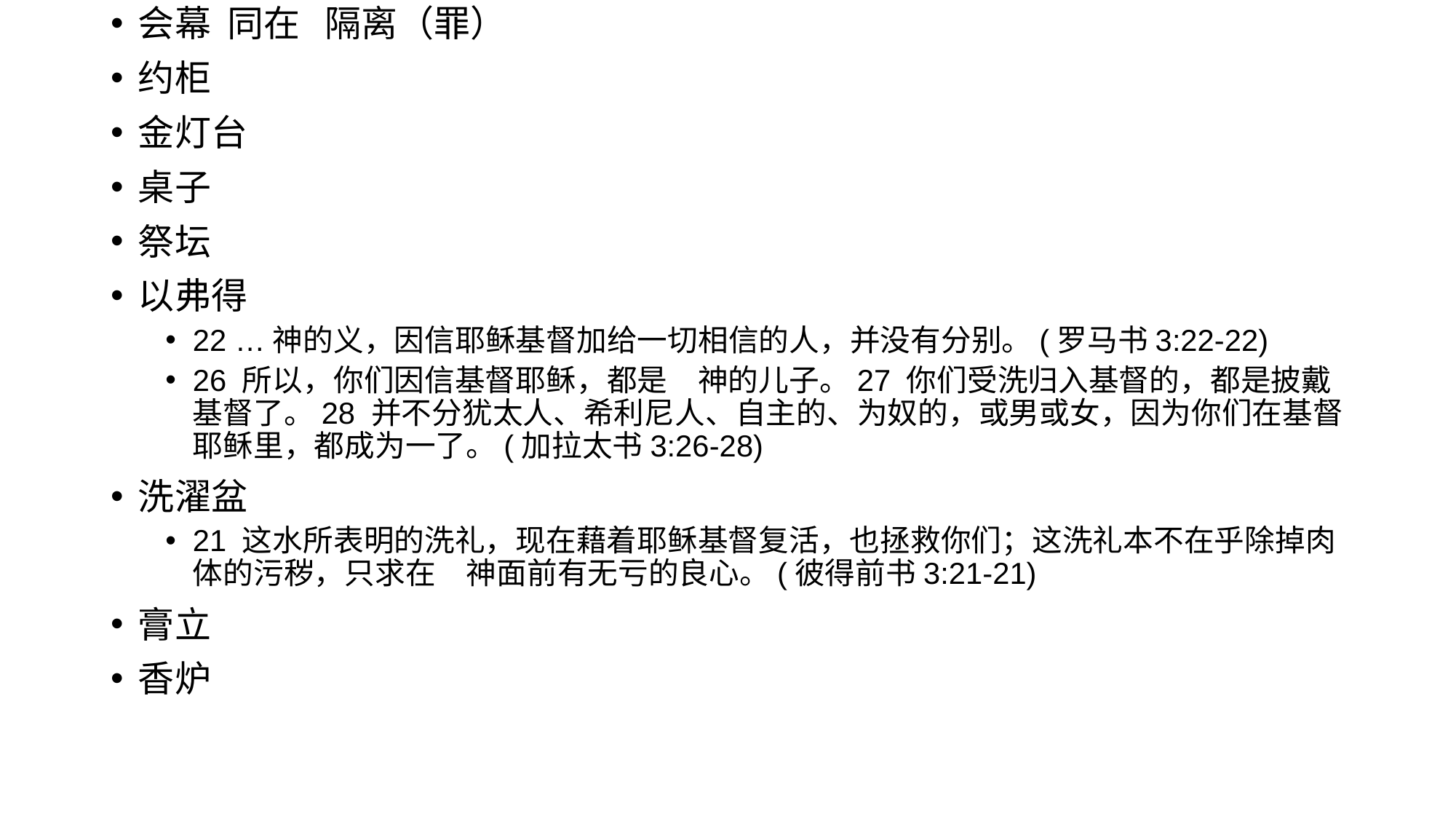

会幕  同在   隔离（罪）
约柜
金灯台
桌子
祭坛
以弗得
22 …神的义，因信耶稣基督加给一切相信的人，并没有分别。(罗马书3:22-22)
26 所以，你们因信基督耶稣，都是　神的儿子。27 你们受洗归入基督的，都是披戴基督了。28 并不分犹太人、希利尼人、自主的、为奴的，或男或女，因为你们在基督耶稣里，都成为一了。(加拉太书3:26-28)
洗濯盆
21 这水所表明的洗礼，现在藉着耶稣基督复活，也拯救你们；这洗礼本不在乎除掉肉体的污秽，只求在　神面前有无亏的良心。(彼得前书3:21-21)
膏立
香炉